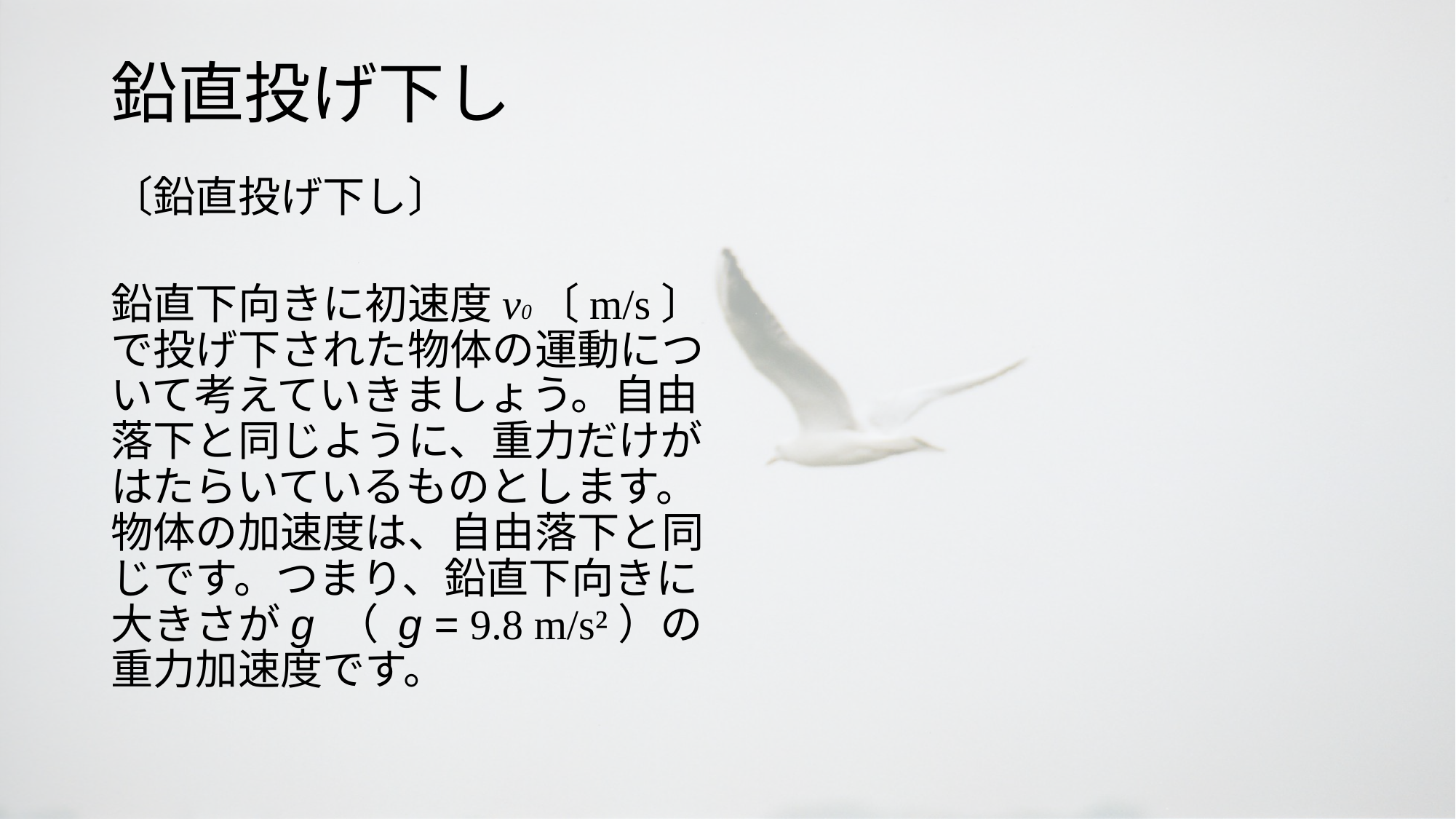

# 鉛直投げ下し
〔鉛直投げ下し〕
　鉛直下向きに初速度v0〔m/s〕で投げ下された物体の運動について考えていきましょう。自由落下と同じように、重力だけがはたらいているものとします。物体の加速度は、自由落下と同じです。つまり、鉛直下向きに大きさがg （ g = 9.8 m/s²）の重力加速度です。